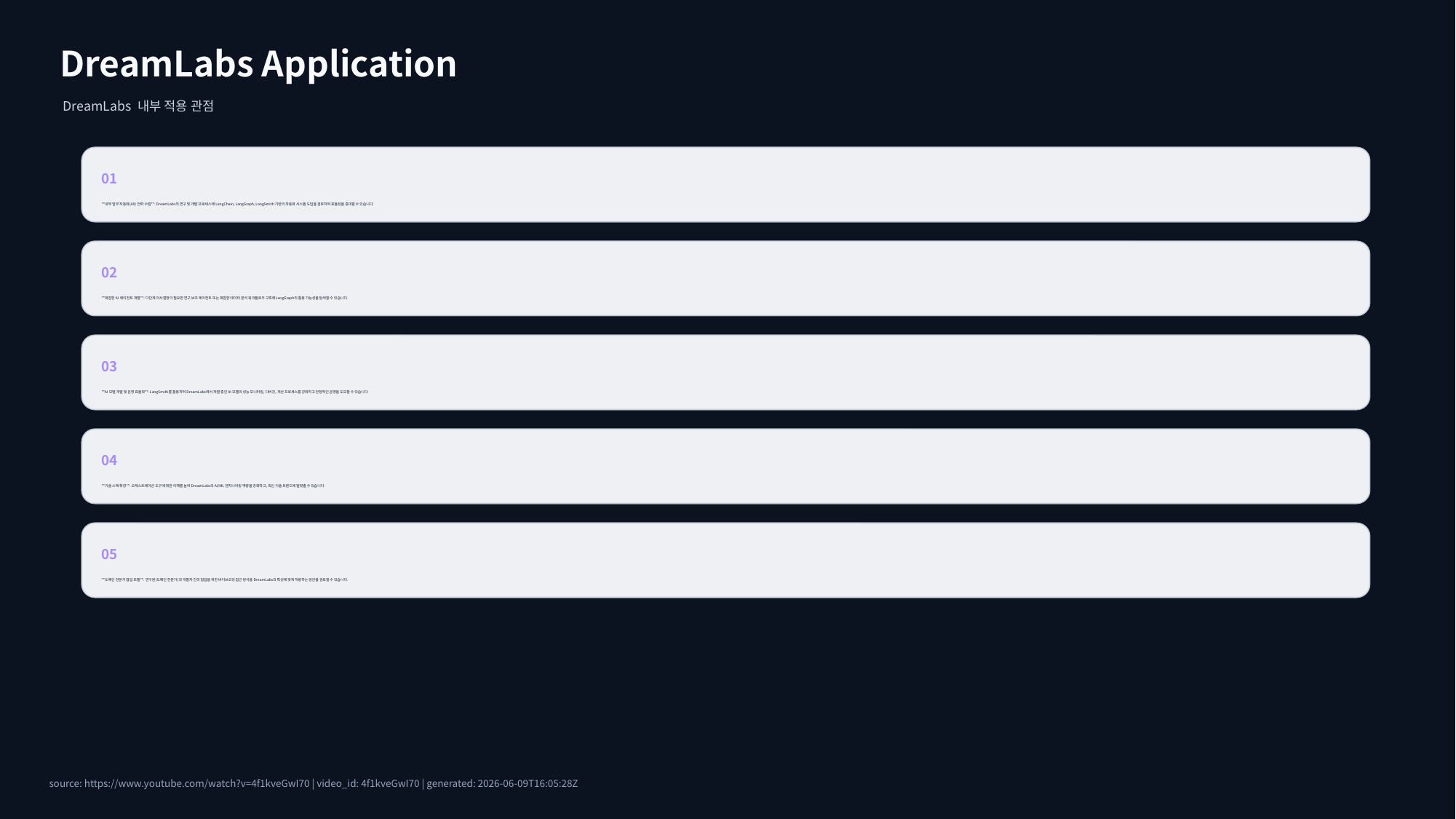

DreamLabs Application
DreamLabs 내부 적용 관점

01
**내부 업무 자동화(AX) 전략 수립**: DreamLabs의 연구 및 개발 프로세스에 LangChain, LangGraph, LangSmith 기반의 자동화 시스템 도입을 검토하여 효율성을 증대할 수 있습니다.

02
**복잡한 AI 에이전트 개발**: 다단계 의사결정이 필요한 연구 보조 에이전트 또는 복잡한 데이터 분석 워크플로우 구축에 LangGraph의 활용 가능성을 탐색할 수 있습니다.

03
**AI 모델 개발 및 운영 효율화**: LangSmith를 활용하여 DreamLabs에서 개발 중인 AI 모델의 성능 모니터링, 디버깅, 개선 프로세스를 강화하고 안정적인 운영을 도모할 수 있습니다.

04
**기술 스택 확장**: 오케스트레이션 도구에 대한 이해를 높여 DreamLabs의 AI/ML 엔지니어링 역량을 강화하고, 최신 기술 트렌드에 발맞출 수 있습니다.

05
**도메인 전문가 협업 모델**: 연구원(도메인 전문가)과 개발자 간의 협업을 위한 바이브코딩 접근 방식을 DreamLabs의 특성에 맞게 적용하는 방안을 검토할 수 있습니다.
source: https://www.youtube.com/watch?v=4f1kveGwI70 | video_id: 4f1kveGwI70 | generated: 2026-06-09T16:05:28Z